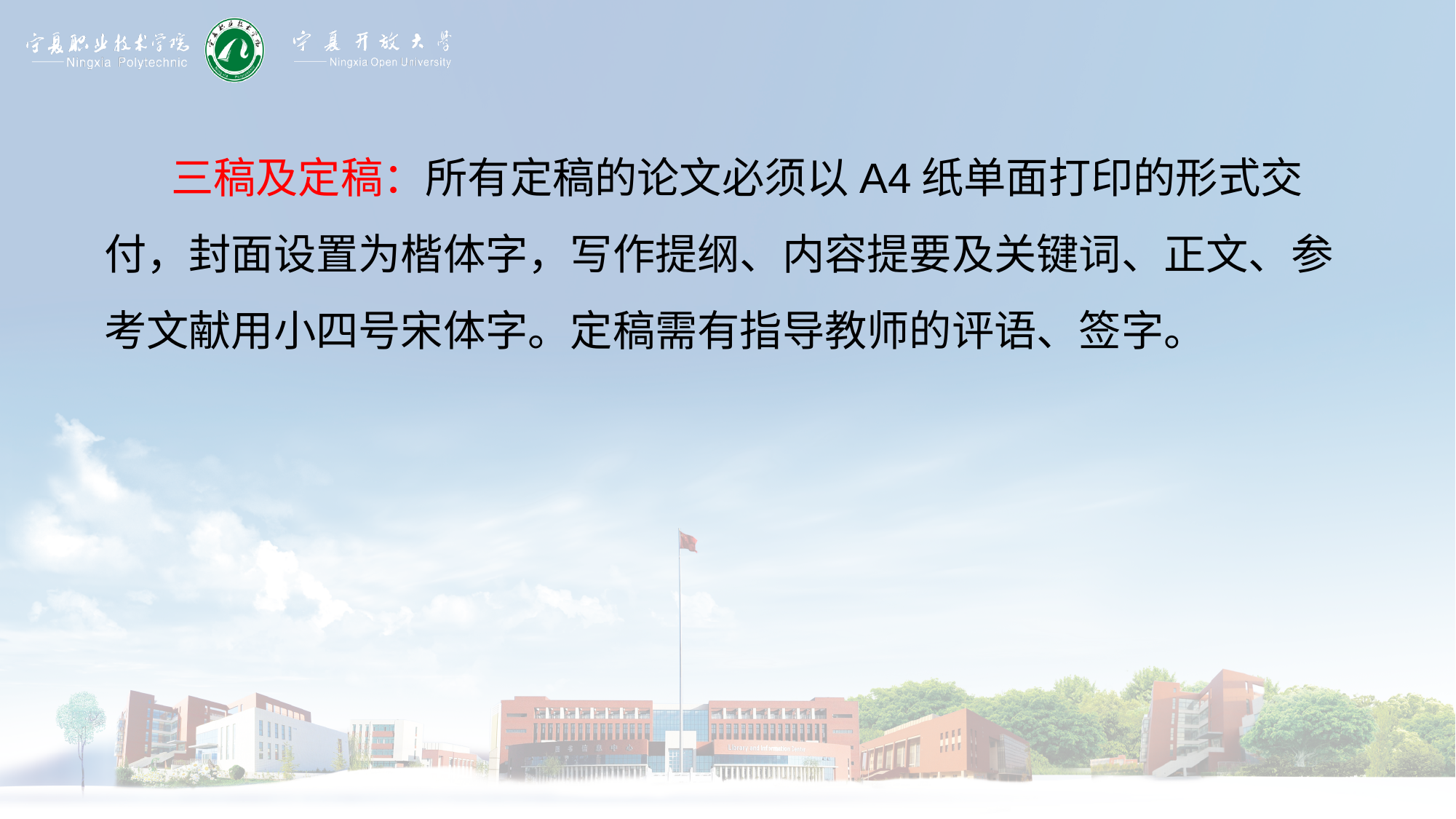

三稿及定稿：所有定稿的论文必须以A4纸单面打印的形式交付，封面设置为楷体字，写作提纲、内容提要及关键词、正文、参考文献用小四号宋体字。定稿需有指导教师的评语、签字。